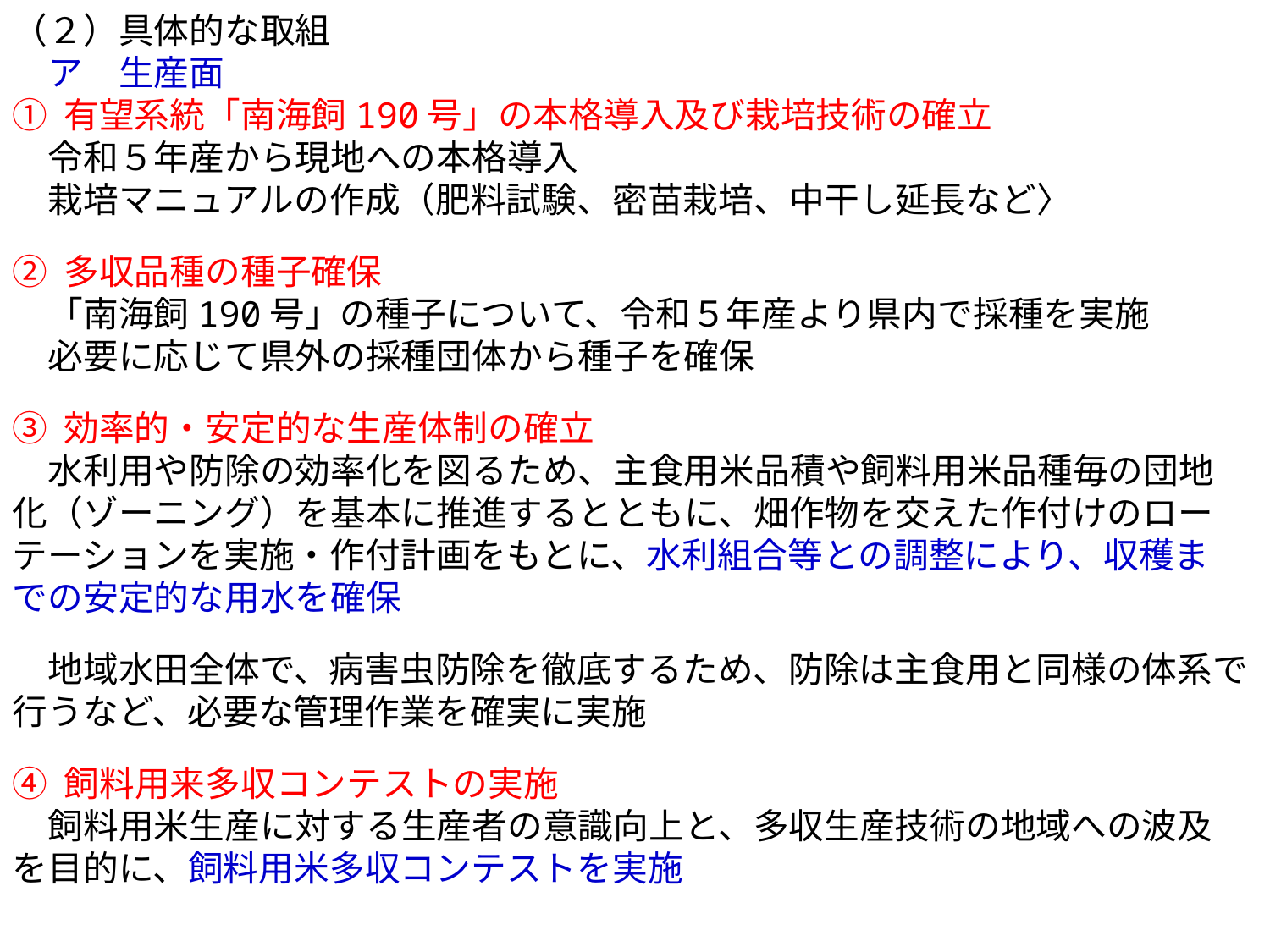

（２）具体的な取組
　ア　生産面
① 有望系統「南海飼190号」の本格導入及び栽培技術の確立
　令和５年産から現地への本格導入
　栽培マニュアルの作成（肥料試験、密苗栽培、中干し延長など〉

② 多収品種の種子確保
　「南海飼190号」の種子について、令和５年産より県内で採種を実施
　必要に応じて県外の採種団体から種子を確保

③ 効率的・安定的な生産体制の確立
　水利用や防除の効率化を図るため、主食用米品積や飼料用米品種毎の団地
化（ゾーニング）を基本に推進するとともに、畑作物を交えた作付けのロー
テーションを実施・作付計画をもとに、水利組合等との調整により、収穫ま
での安定的な用水を確保

　地域水田全体で、病害虫防除を徹底するため、防除は主食用と同様の体系で
行うなど、必要な管理作業を確実に実施

④ 飼料用来多収コンテストの実施
　飼料用米生産に対する生産者の意識向上と、多収生産技術の地域への波及
を目的に、飼料用米多収コンテストを実施